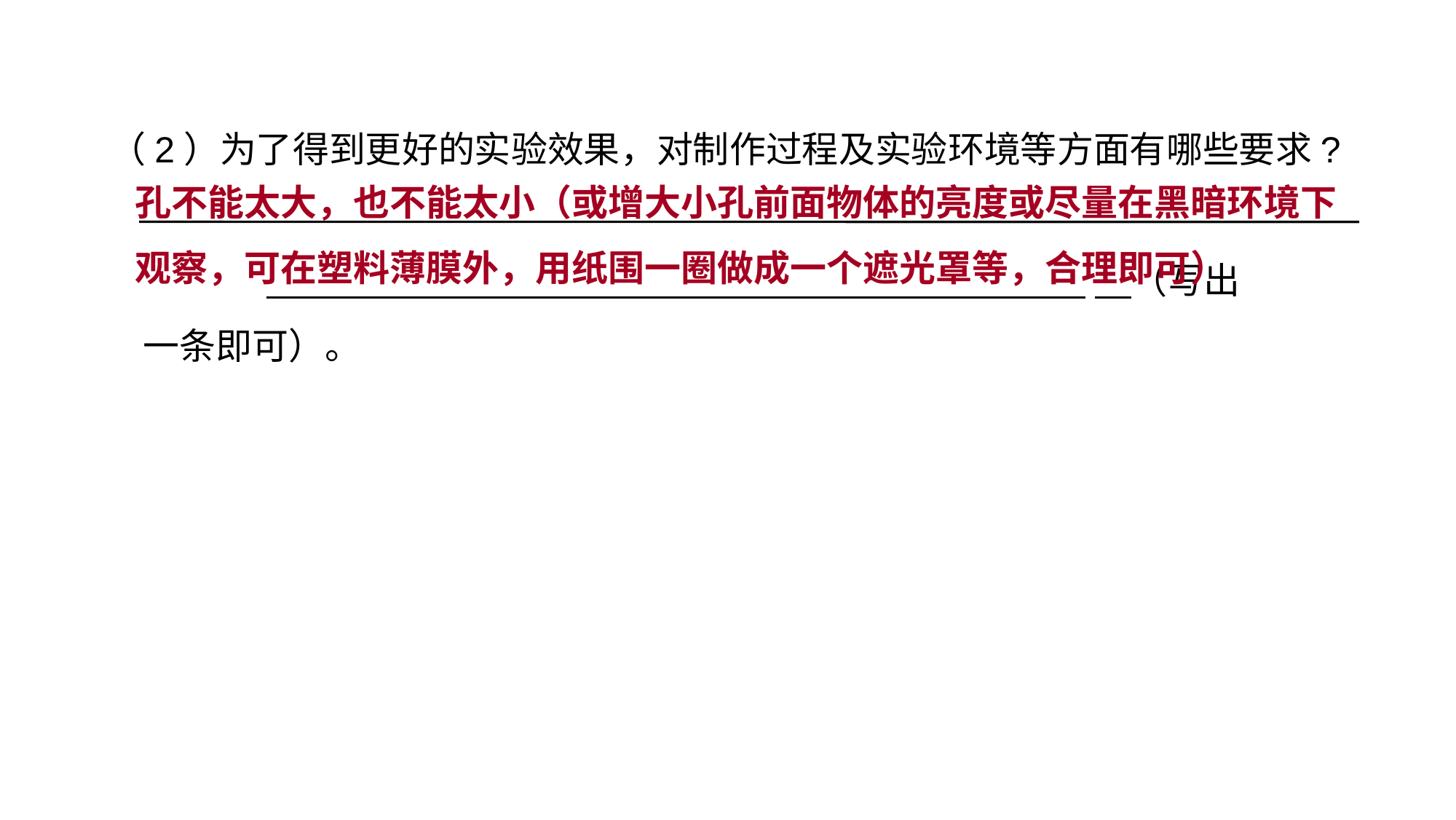

（2）为了得到更好的实验效果，对制作过程及实验环境等方面有哪些要求?

                                                                                                    　（写出
   一条即可）。
孔不能太大，也不能太小（或增大小孔前面物体的亮度或尽量在黑暗环境下观察，可在塑料薄膜外，用纸围一圈做成一个遮光罩等，合理即可）
设计实验 拓展提升